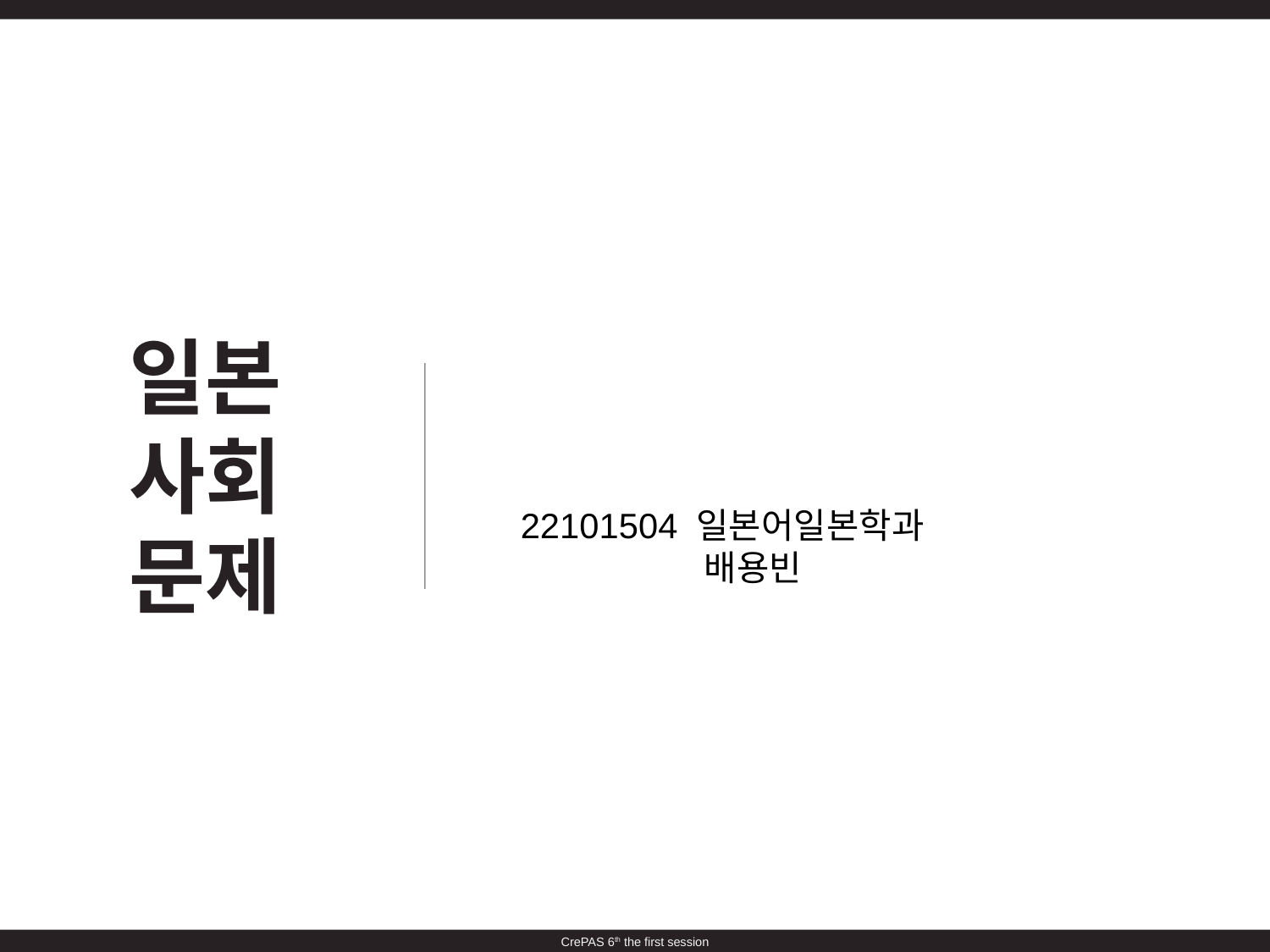

일본사회문제
22101504 일본어일본학과
배용빈
CrePAS 6th the first session